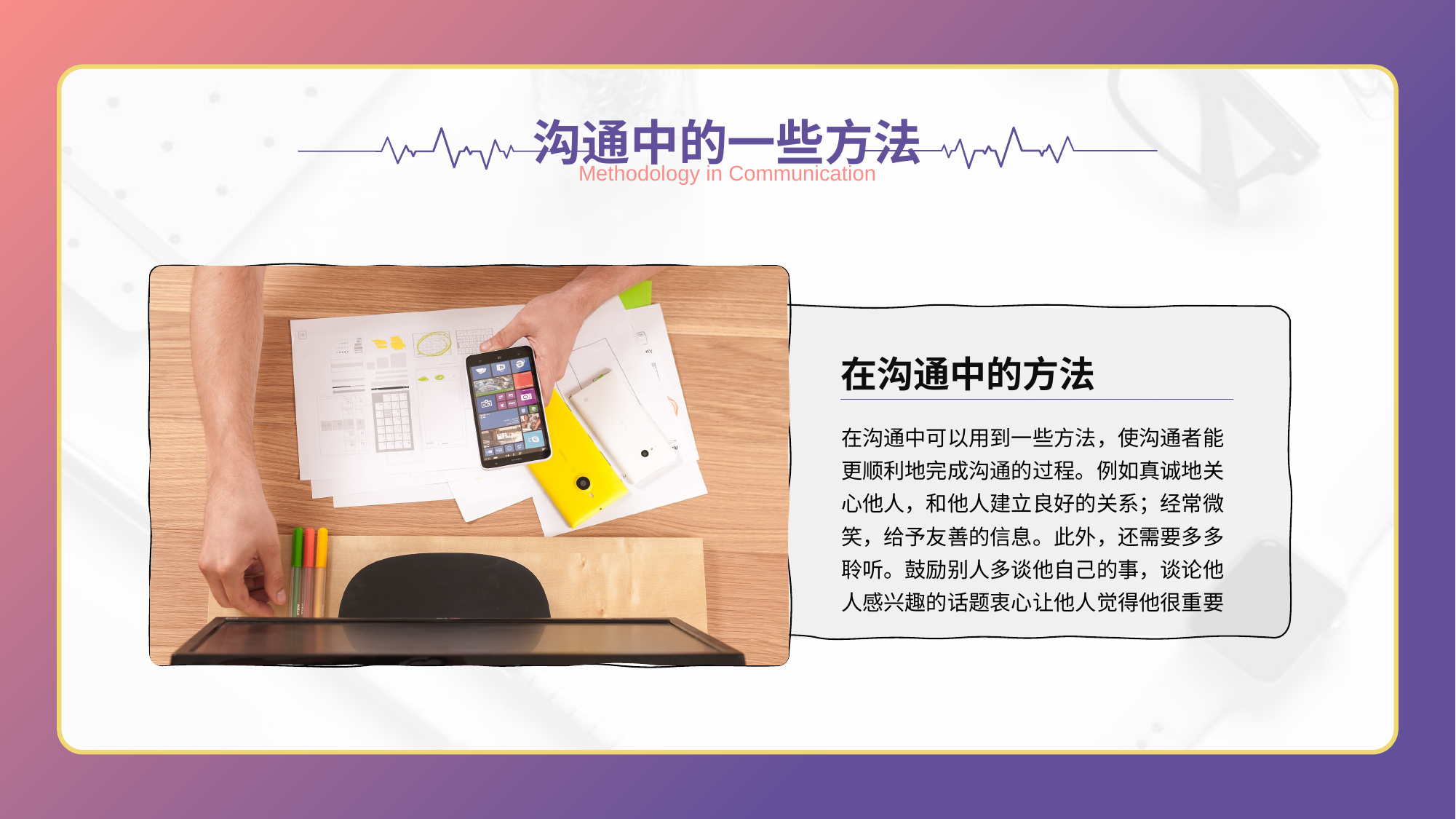

沟通中的一些方法

Methodology in Communication

在沟通中的方法
在沟通中可以用到一些方法，使沟通者能更顺利地完成沟通的过程。例如真诚地关心他人，和他人建立良好的关系；经常微笑，给予友善的信息。此外，还需要多多聆听。鼓励别人多谈他自己的事，谈论他人感兴趣的话题衷心让他人觉得他很重要